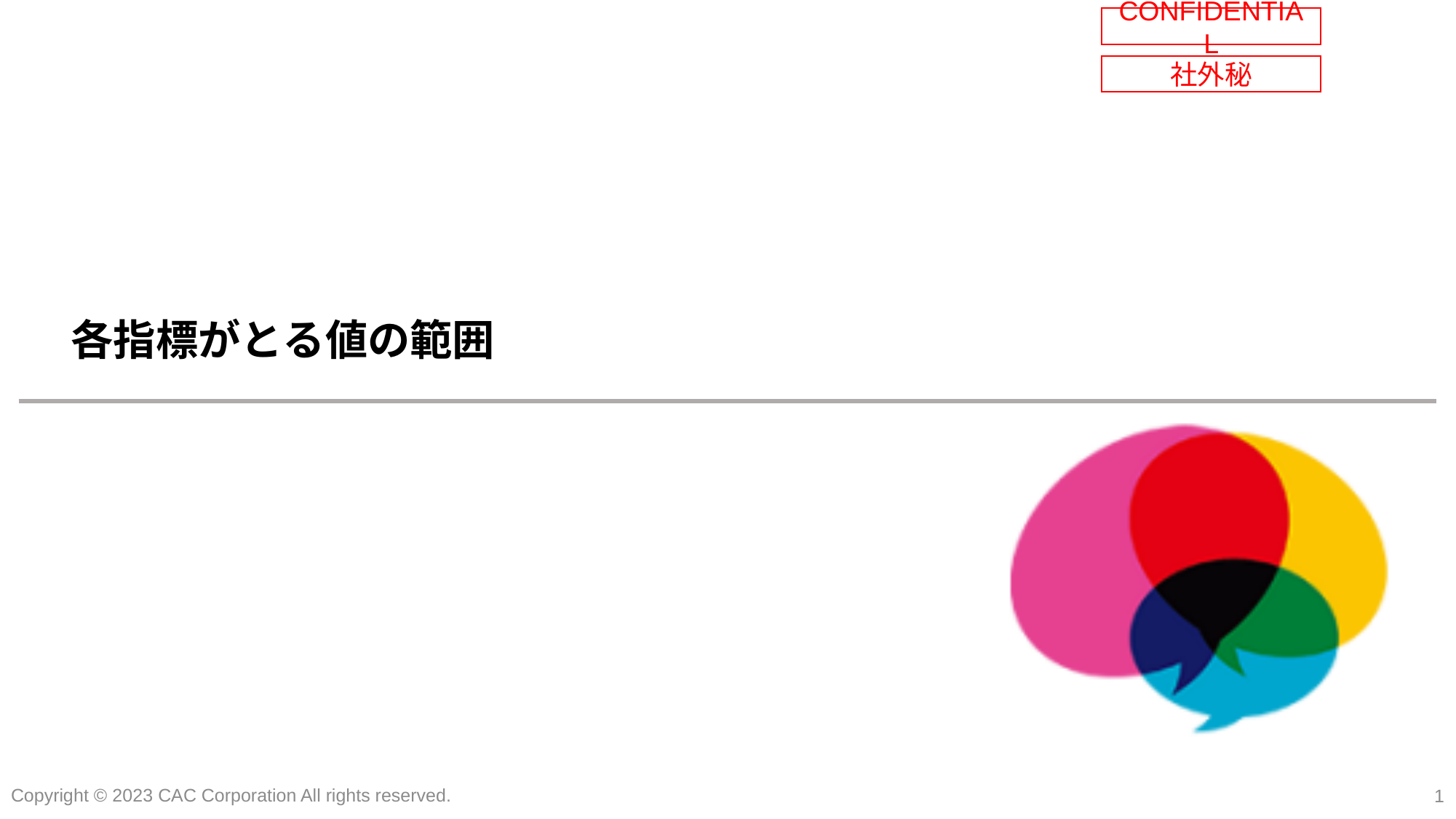

# 各指標がとる値の範囲
Copyright © 2023 CAC Corporation All rights reserved.
1